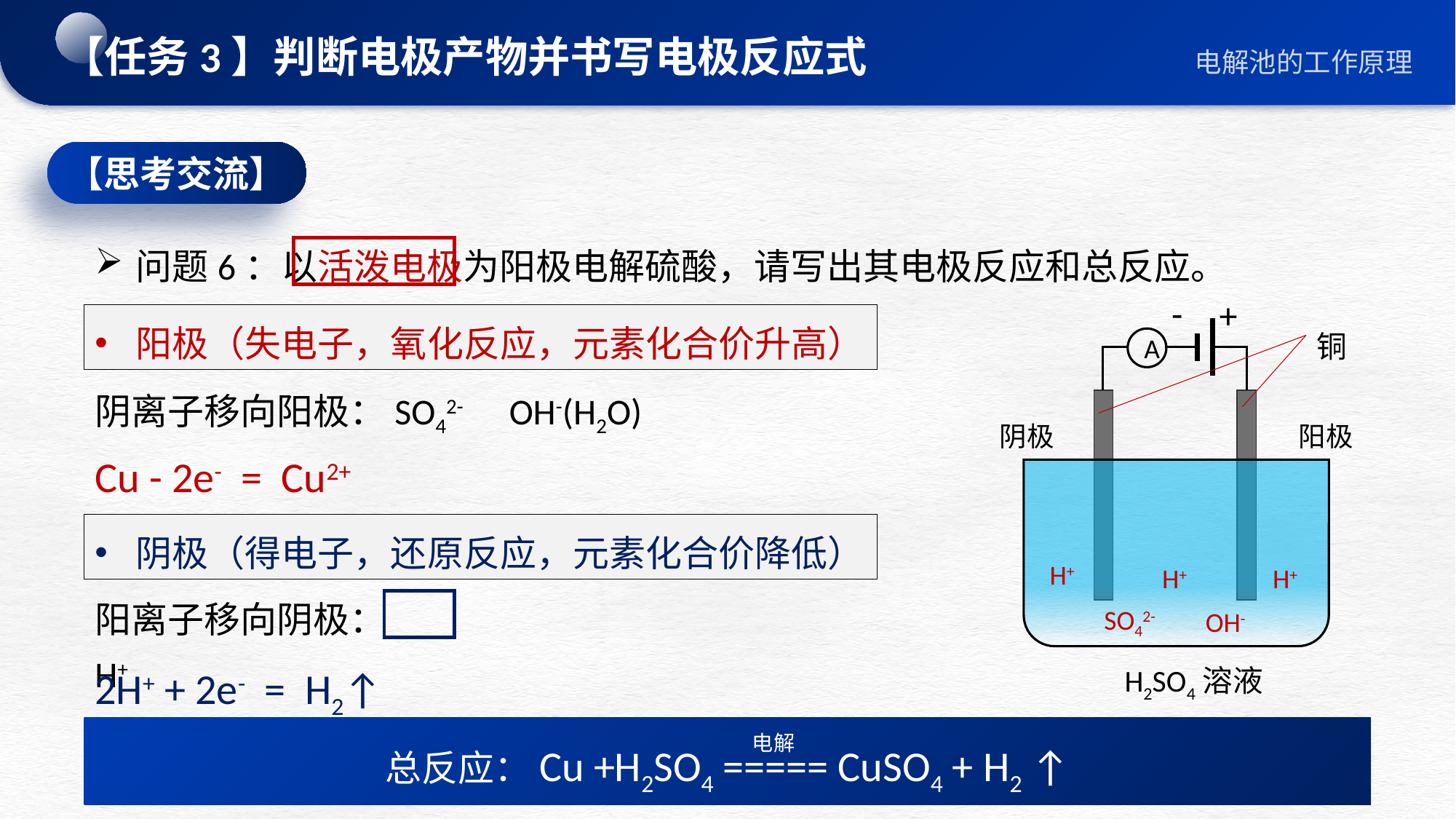

【任务3】判断电极产物并书写电极反应式
【思考交流】
问题6：以活泼电极为阳极电解硫酸，请写出其电极反应和总反应。

-
+
A
铜

阴极
阳极

H+
H+
H+
SO42-
OH-
H2SO4溶液
阳极（失电子，氧化反应，元素化合价升高）
阴离子移向阳极：SO42-      OH-(H2O)
Cu - 2e-  =  Cu2+
阴极（得电子，还原反应，元素化合价降低）
阳离子移向阴极：  H+

2H+ + 2e-  =  H2↑
总反应：Cu +H2SO4 ===== CuSO4 + H2 ↑
电解